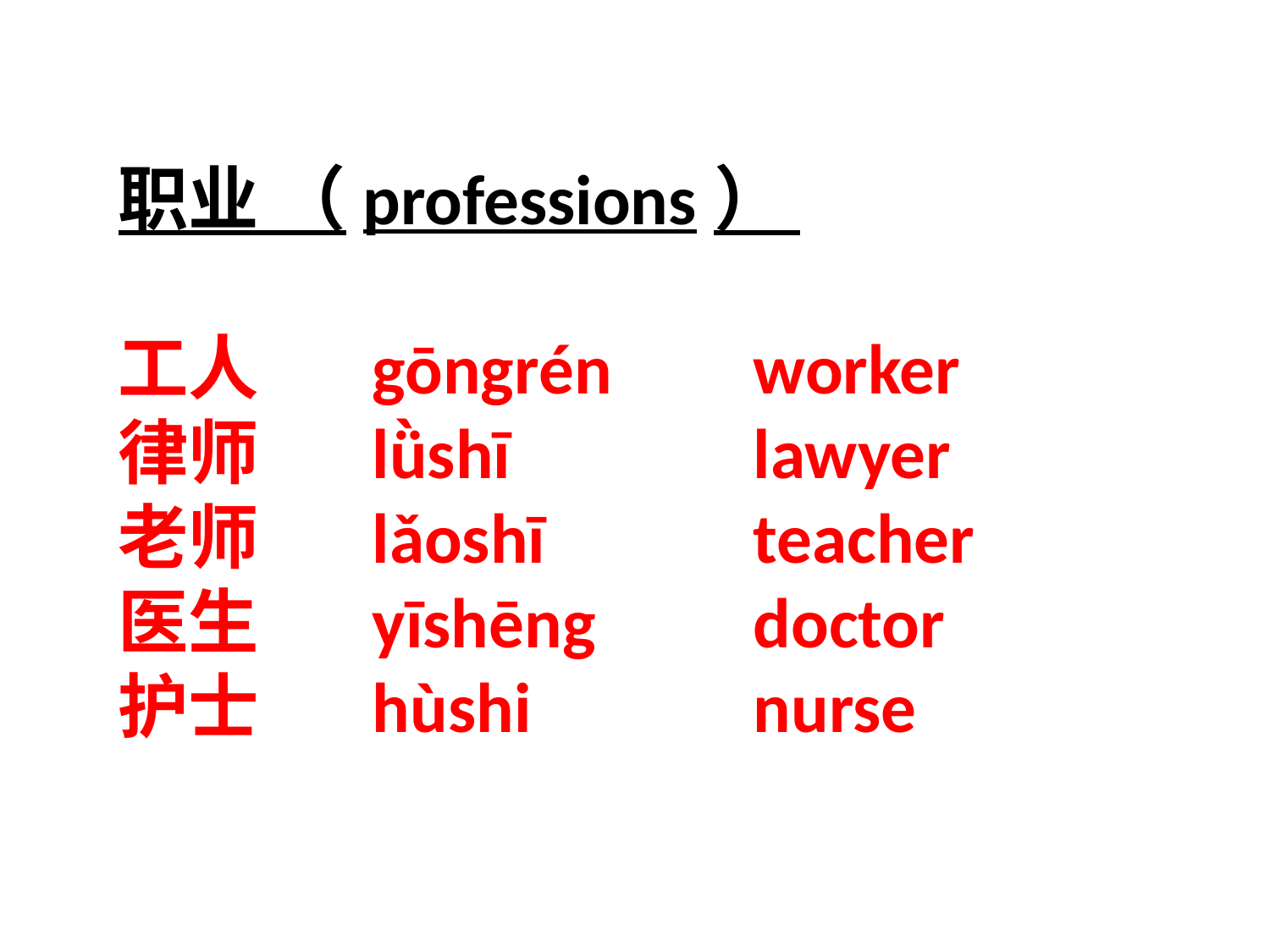

职业 （professions）

工人 	gōngrén 	worker
律师 	lǜshī 	        lawyer
老师 	lǎoshī 	        teacher
医生 	yīshēng  	doctor
护士 	hùshi 	        nurse